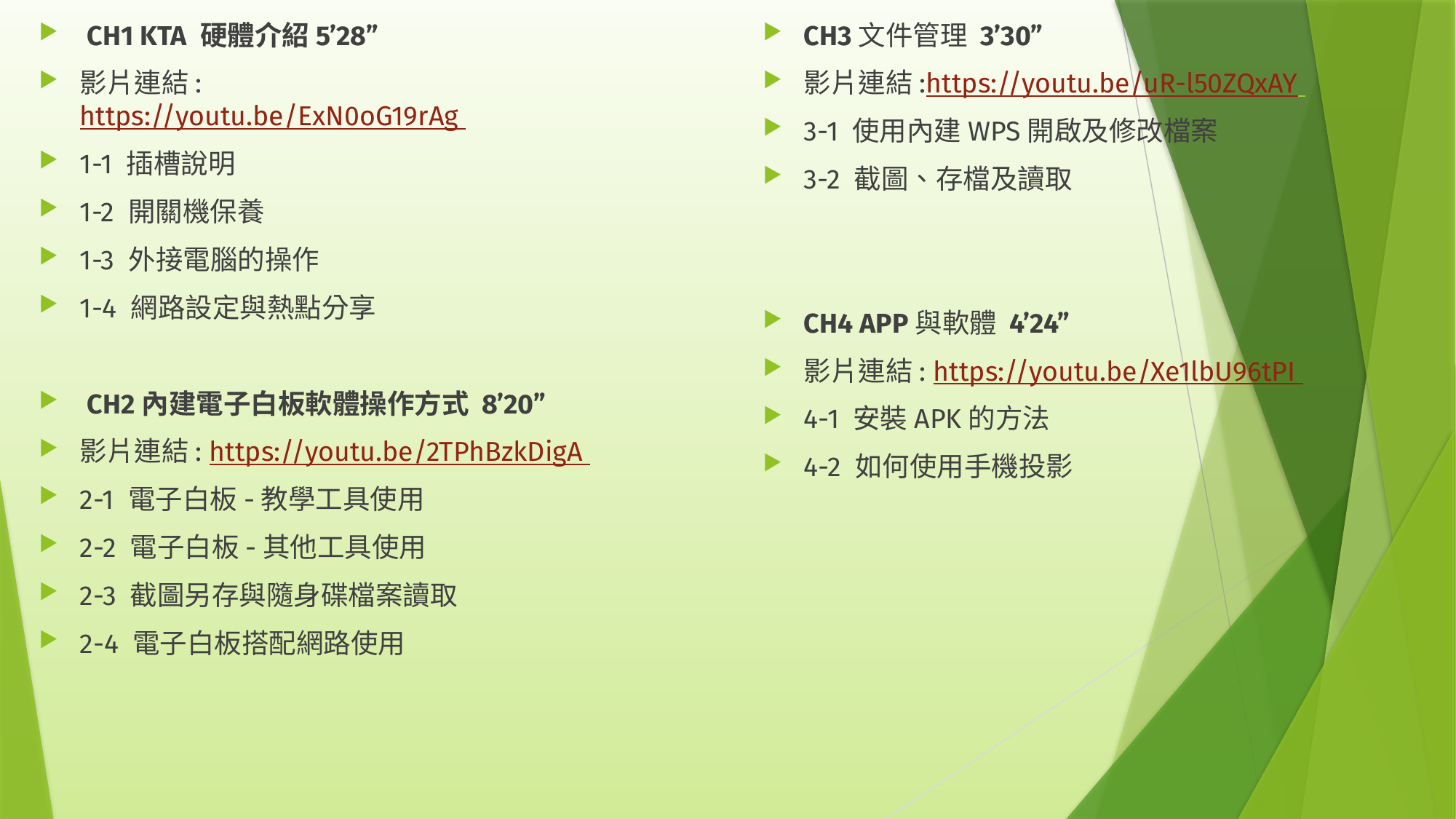

CH1 KTA 硬體介紹5’28”
影片連結: https://youtu.be/ExN0oG19rAg
1-1 插槽說明
1-2 開關機保養
1-3 外接電腦的操作
1-4 網路設定與熱點分享

 CH2內建電子白板軟體操作方式 8’20”
影片連結: https://youtu.be/2TPhBzkDigA
2-1 電子白板-教學工具使用
2-2 電子白板-其他工具使用
2-3 截圖另存與隨身碟檔案讀取
2-4 電子白板搭配網路使用

CH3文件管理 3’30”
影片連結:https://youtu.be/uR-l50ZQxAY
3-1 使用內建WPS開啟及修改檔案
3-2 截圖、存檔及讀取

CH4 APP與軟體 4’24”
影片連結: https://youtu.be/Xe1lbU96tPI
4-1 安裝APK的方法
4-2 如何使用手機投影